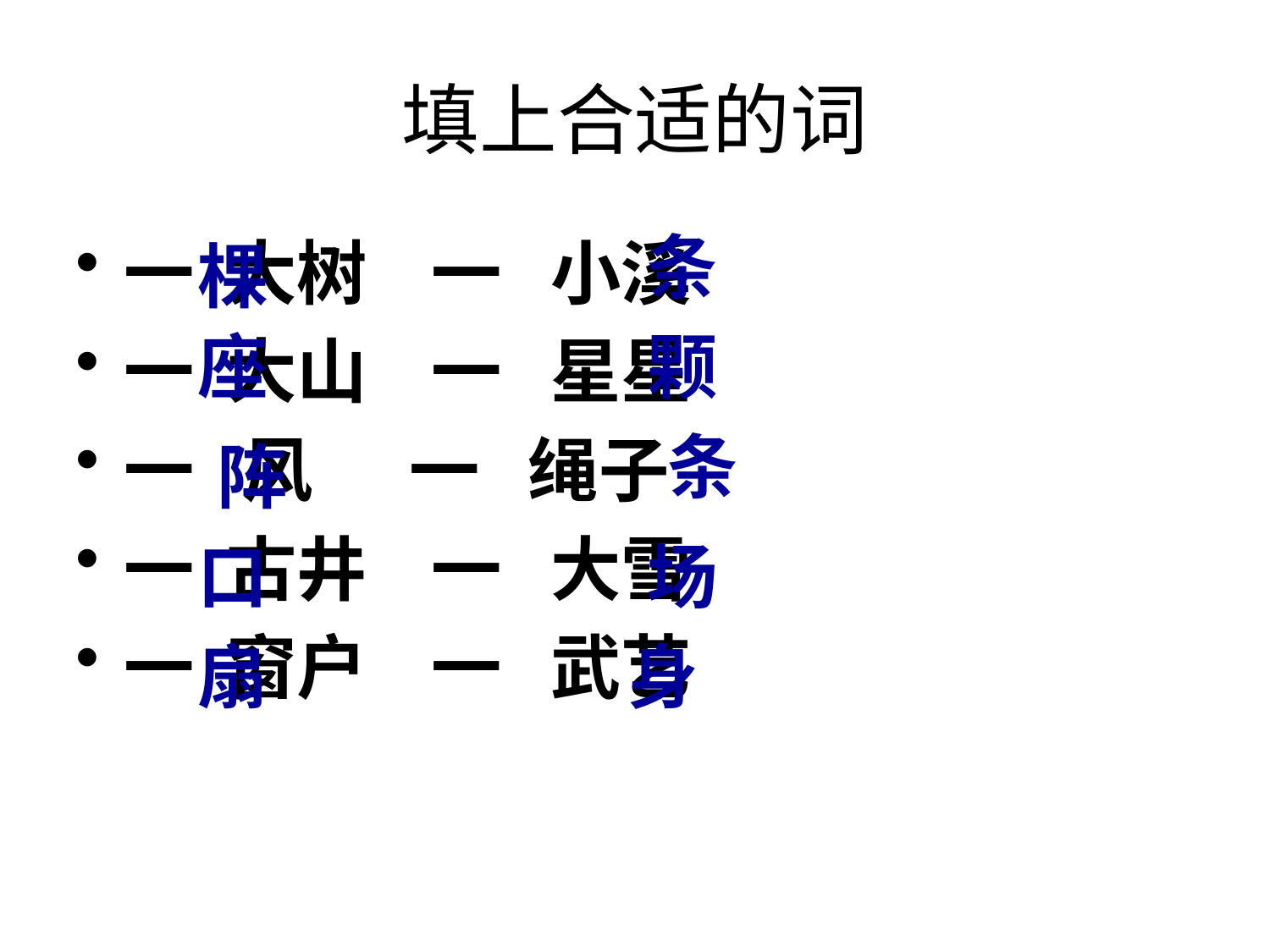

# 填上合适的词
条
一  大树    一   小溪
一  大山    一   星星
一   风      一   绳子
一  古井    一   大雪
一  窗户    一   武艺
棵
座
颗
条
阵
口
场
扇
身